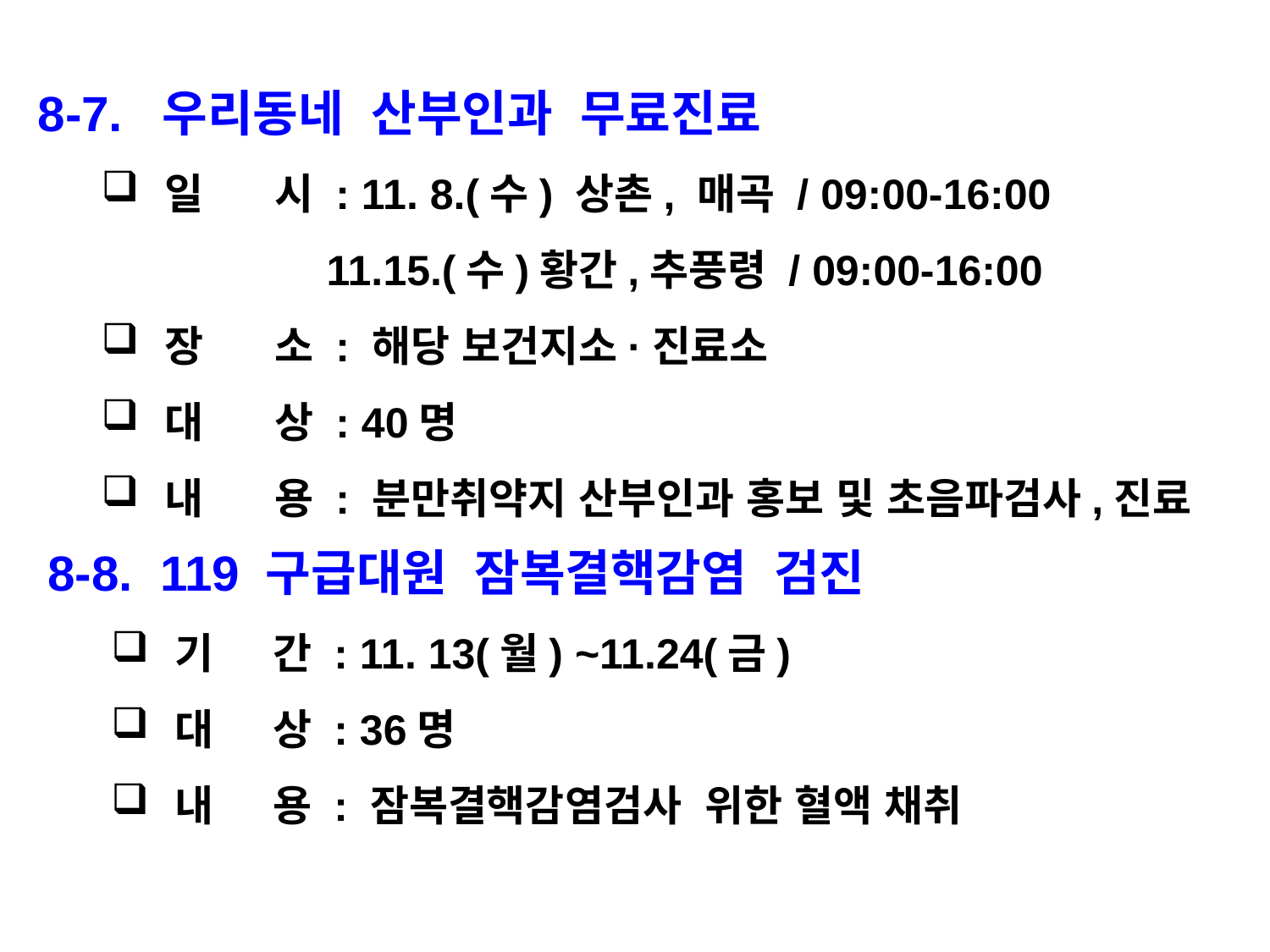

8-7.  우리동네  산부인과  무료진료
일      시 : 11. 8.(수) 상촌, 매곡 / 09:00-16:00
                   11.15.(수)황간,추풍령 / 09:00-16:00
장      소 : 해당 보건지소·진료소
대      상 : 40명
내      용 : 분만취약지 산부인과 홍보 및 초음파검사,진료
8-8.  119 구급대원  잠복결핵감염  검진
기     간 : 11. 13(월) ~11.24(금)
대     상 : 36명
내     용 : 잠복결핵감염검사  위한 혈액 채취